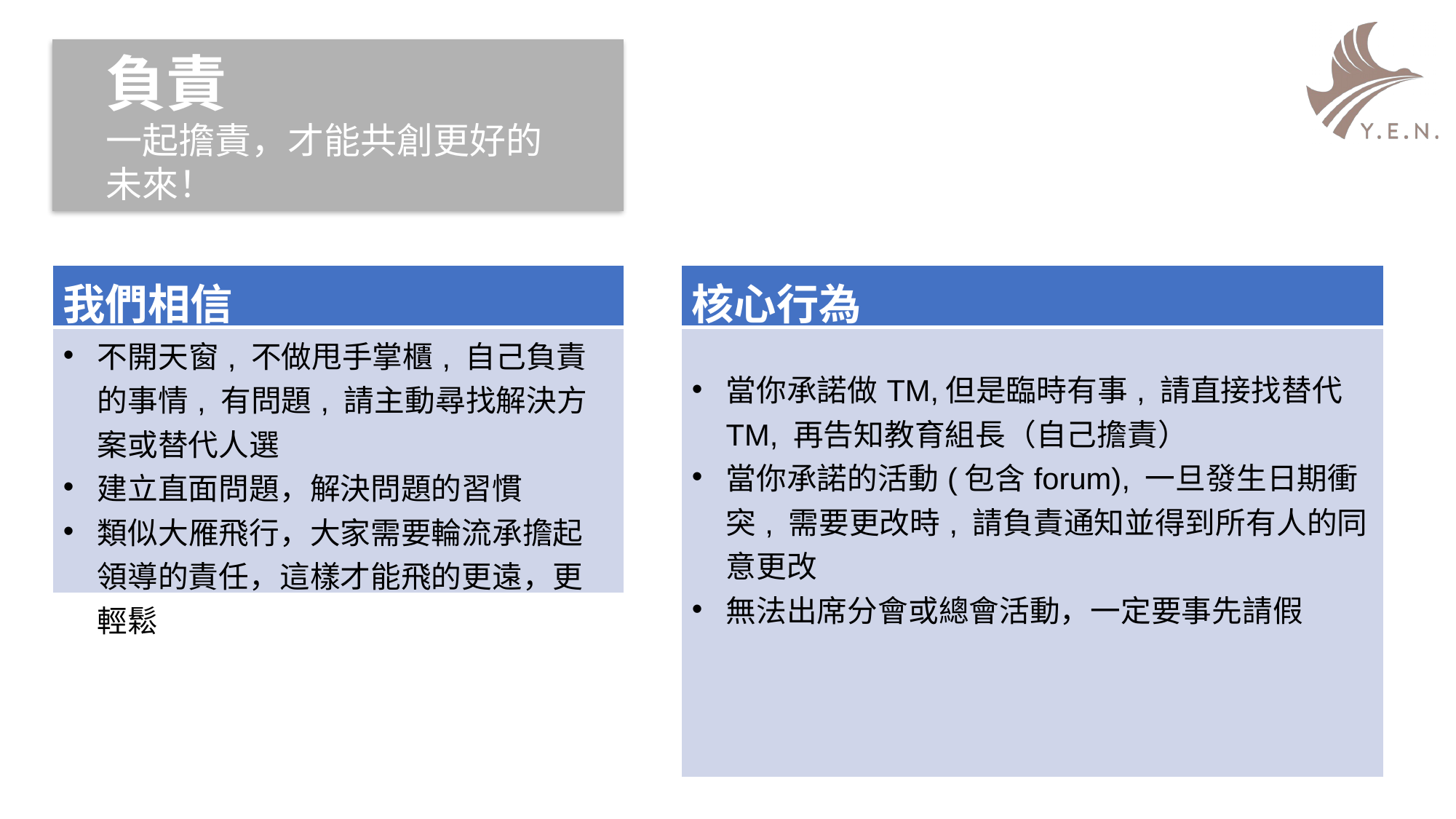

負責
一起擔責，才能共創更好的未來！
| 我們相信 |
| --- |
| 不開天窗, 不做甩手掌櫃, 自己負責的事情, 有問題, 請主動尋找解決方案或替代人選 建立直面問題，解決問題的習慣 類似大雁飛行，大家需要輪流承擔起領導的責任，這樣才能飛的更遠，更輕鬆 |
| 核心行為 |
| --- |
| 當你承諾做TM,但是臨時有事, 請直接找替代TM, 再告知教育組長（自己擔責） 當你承諾的活動(包含forum), 一旦發生日期衝突, 需要更改時, 請負責通知並得到所有人的同意更改 無法出席分會或總會活動，一定要事先請假 |